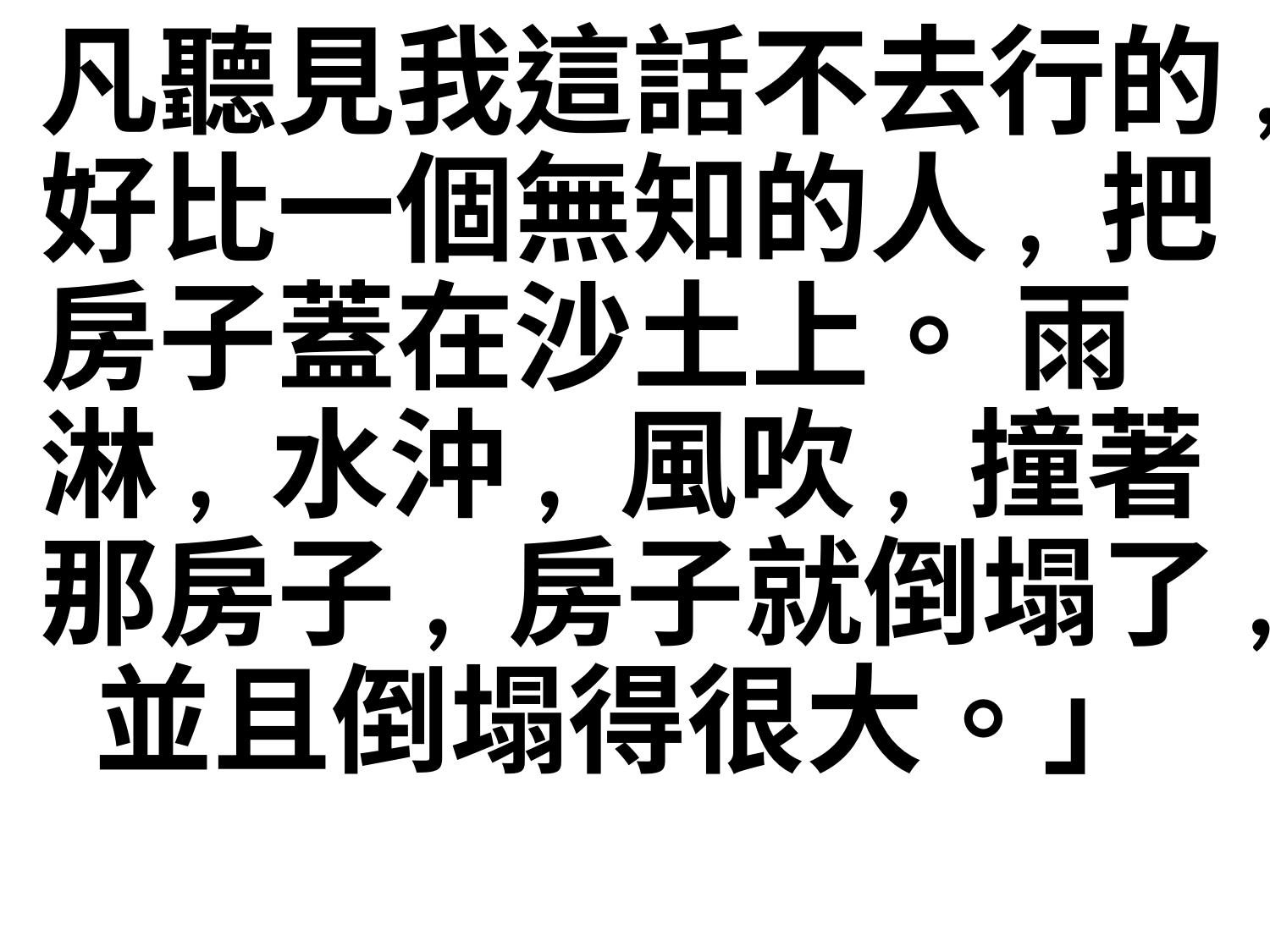

凡聽見我這話不去行的,好比一個無知的人, 把房子蓋在沙土上。 雨淋, 水沖, 風吹, 撞著那房子, 房子就倒塌了, 並且倒塌得很大。」